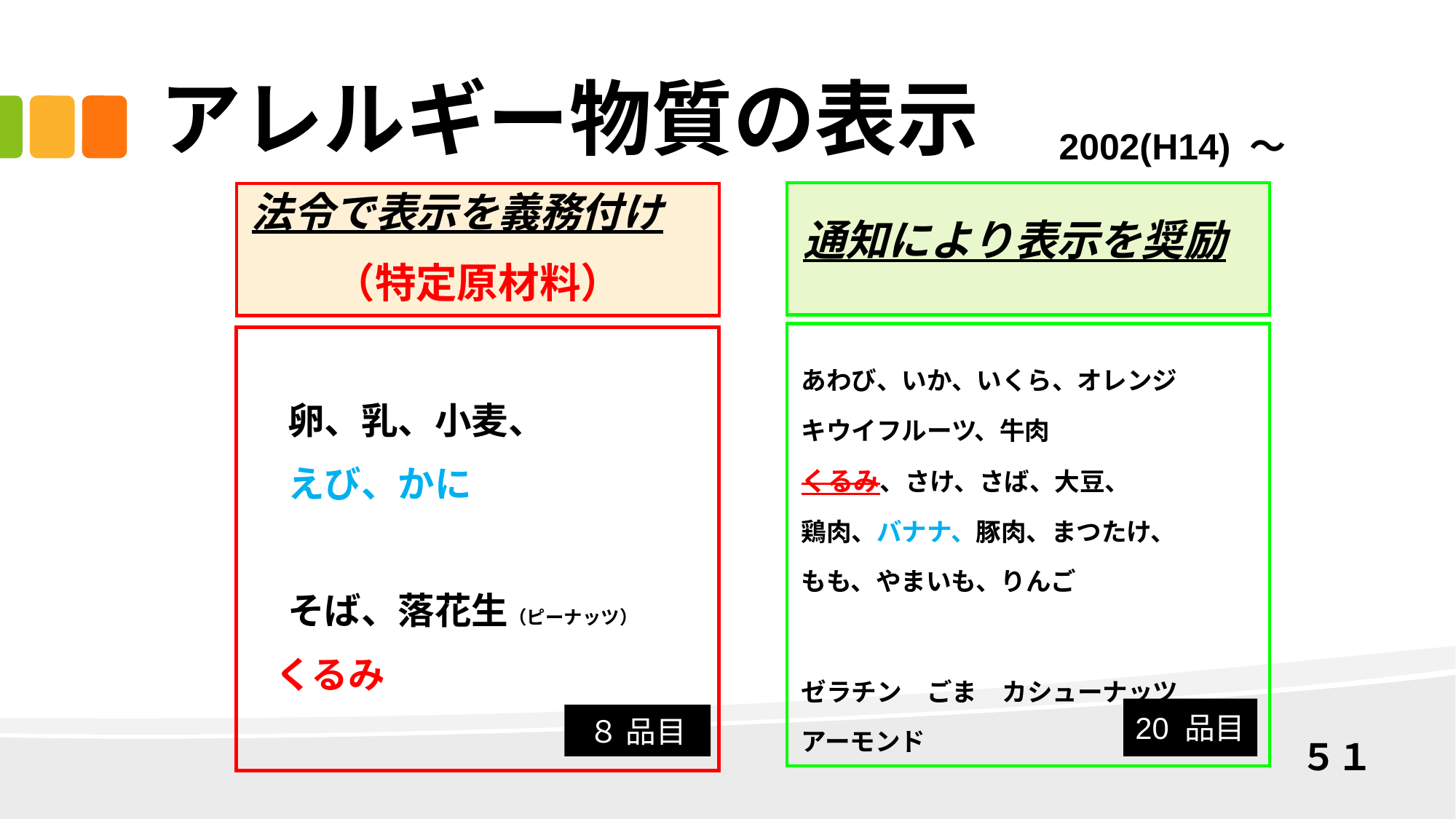

# アレルギー物質の表示
2002(H14) ～
通知により表示を奨励

法令で表示を義務付け
（特定原材料）

あわび、いか、いくら、オレンジ
キウイフルーツ、牛肉
くるみ、さけ、さば、大豆、
鶏肉、バナナ、豚肉、まつたけ、
もも、やまいも、りんご

ゼラチン　ごま　カシューナッツ
アーモンド

　卵、乳、小麦、
　えび、かに

　そば、落花生（ピーナッツ）
  くるみ

20 品目
８ 品目
５１